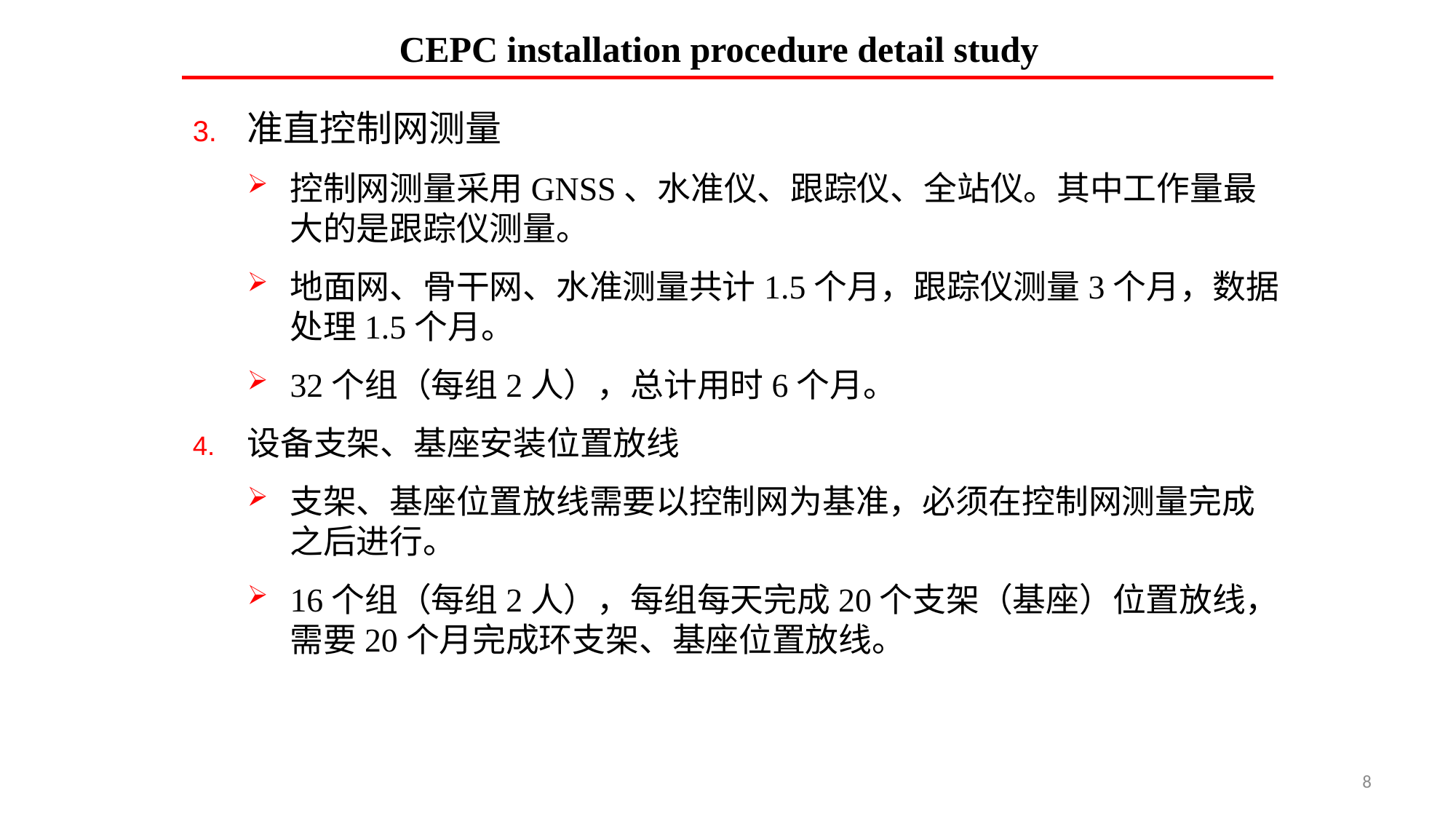

CEPC installation procedure detail study
准直控制网测量
控制网测量采用GNSS、水准仪、跟踪仪、全站仪。其中工作量最大的是跟踪仪测量。
地面网、骨干网、水准测量共计1.5个月，跟踪仪测量3个月，数据处理1.5个月。
32个组（每组2人），总计用时6个月。
设备支架、基座安装位置放线
支架、基座位置放线需要以控制网为基准，必须在控制网测量完成之后进行。
16个组（每组2人），每组每天完成20个支架（基座）位置放线，需要20个月完成环支架、基座位置放线。
8